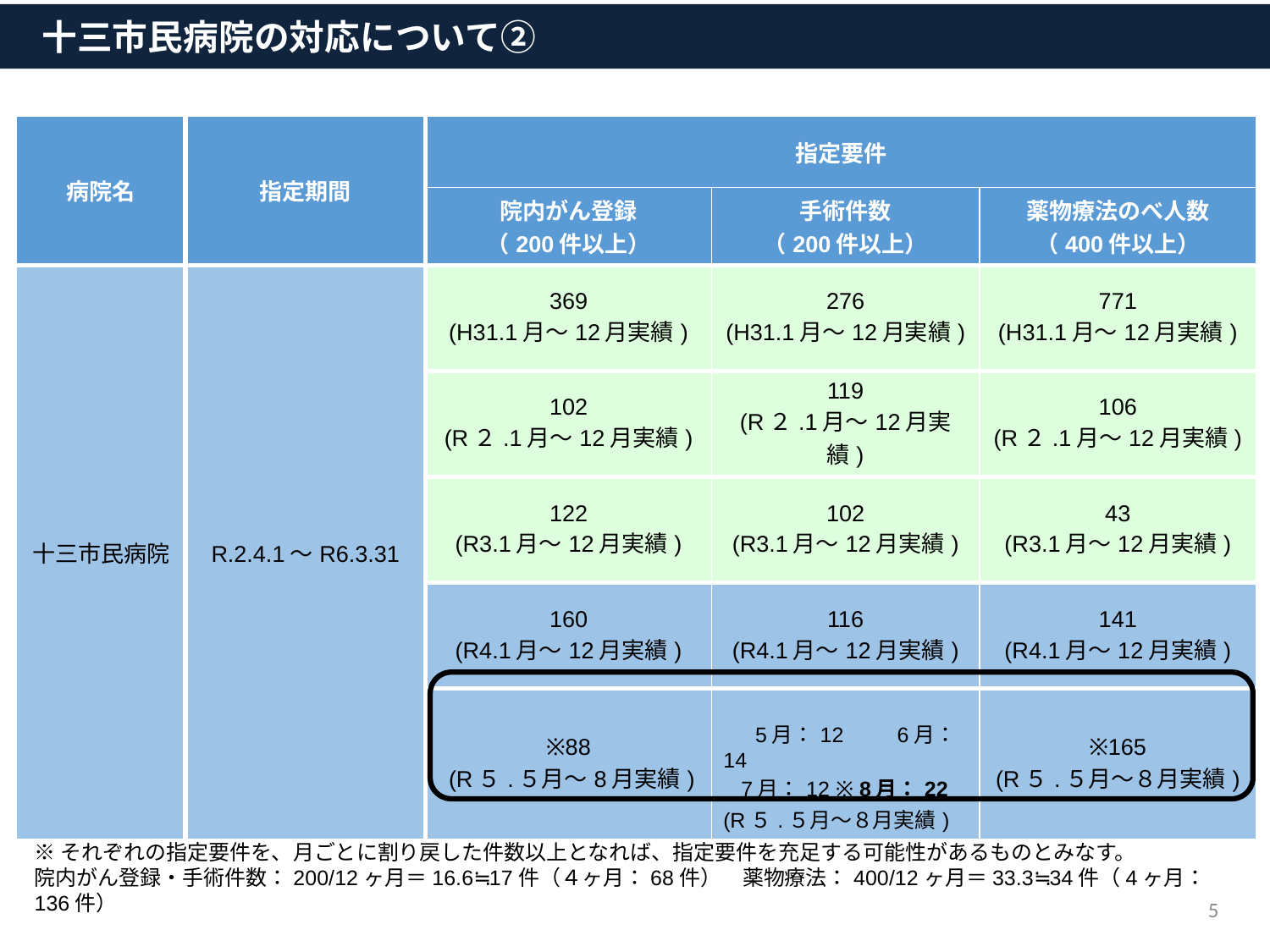

十三市民病院の対応について②
| 病院名 | 指定期間 | 指定要件 |  |  |
| --- | --- | --- | --- | --- |
|  |  | 院内がん登録 （200件以上） | 手術件数 （200件以上） | 薬物療法のべ人数 （400件以上） |
| 十三市民病院 | R.2.4.1～R6.3.31 | 369 (H31.1月～12月実績) | 276 (H31.1月～12月実績) | 771 (H31.1月～12月実績) |
|  |  | 102 (R２.1月～12月実績) | 119 (R２.1月～12月実績) | 106 (R２.1月～12月実績) |
|  |  | 122 (R3.1月～12月実績) | 102 (R3.1月～12月実績) | 43 (R3.1月～12月実績) |
|  |  | 160 (R4.1月～12月実績) | 116 (R4.1月～12月実績) | 141 (R4.1月～12月実績) |
|  |  | ※88 (R５.５月～8月実績) | 5月：12　　6月：14 7月：12 ※ 8月：22 (R５.５月～８月実績) | ※165 (R５.５月～８月実績) |
・

※それぞれの指定要件を、月ごとに割り戻した件数以上となれば、指定要件を充足する可能性があるものとみなす。
院内がん登録・手術件数：200/12ヶ月＝16.6≒17件（４ヶ月：68件）　薬物療法：400/12ヶ月＝33.3≒34件（4ヶ月：136件）
5